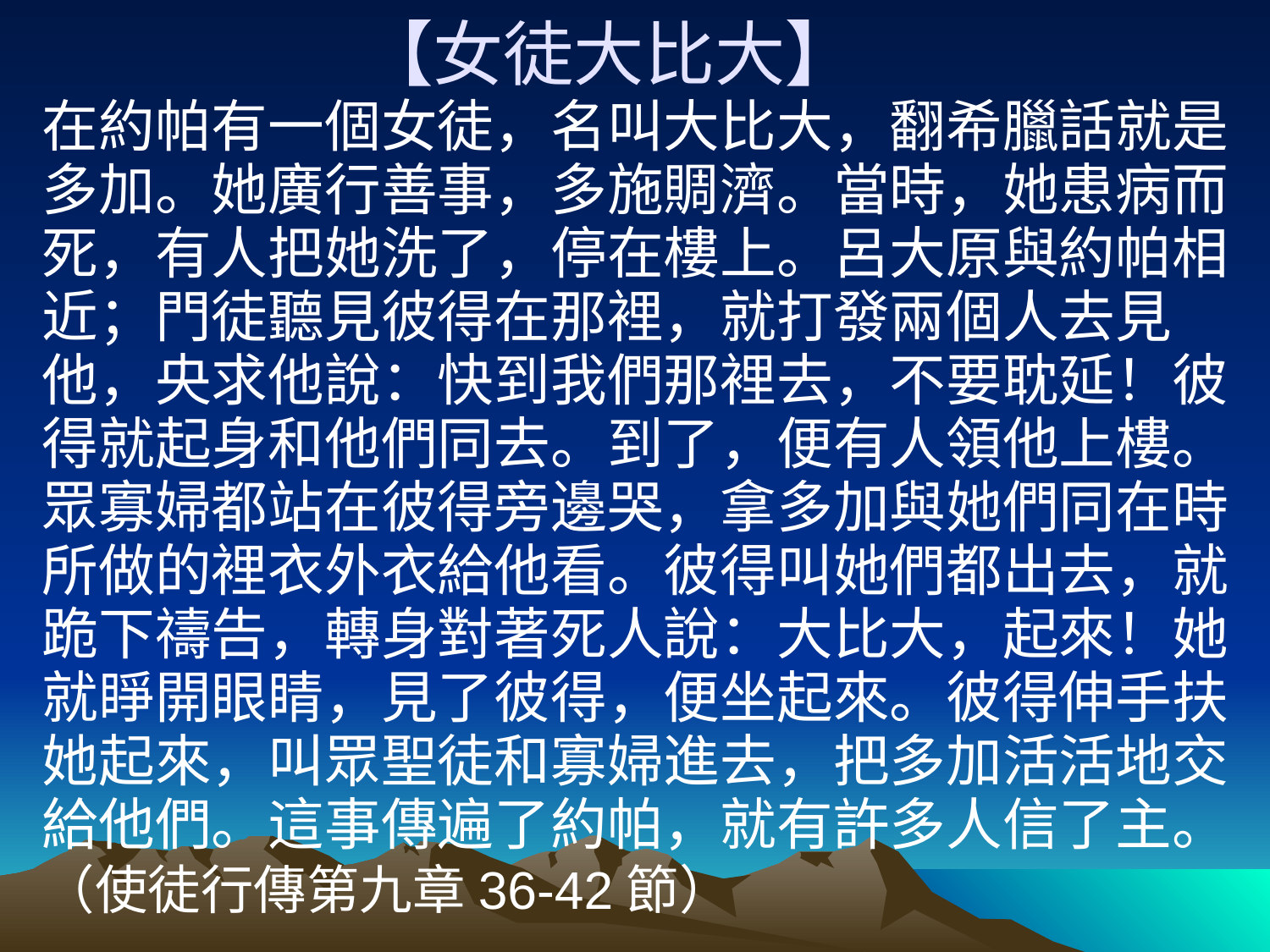

# 【女徒大比大】
在約帕有一個女徒，名叫大比大，翻希臘話就是多加。她廣行善事，多施賙濟。當時，她患病而死，有人把她洗了，停在樓上。呂大原與約帕相近；門徒聽見彼得在那裡，就打發兩個人去見他，央求他說：快到我們那裡去，不要耽延！彼得就起身和他們同去。到了，便有人領他上樓。眾寡婦都站在彼得旁邊哭，拿多加與她們同在時所做的裡衣外衣給他看。彼得叫她們都出去，就跪下禱告，轉身對著死人說：大比大，起來！她就睜開眼睛，見了彼得，便坐起來。彼得伸手扶她起來，叫眾聖徒和寡婦進去，把多加活活地交給他們。這事傳遍了約帕，就有許多人信了主。
（使徒行傳第九章36-42節）